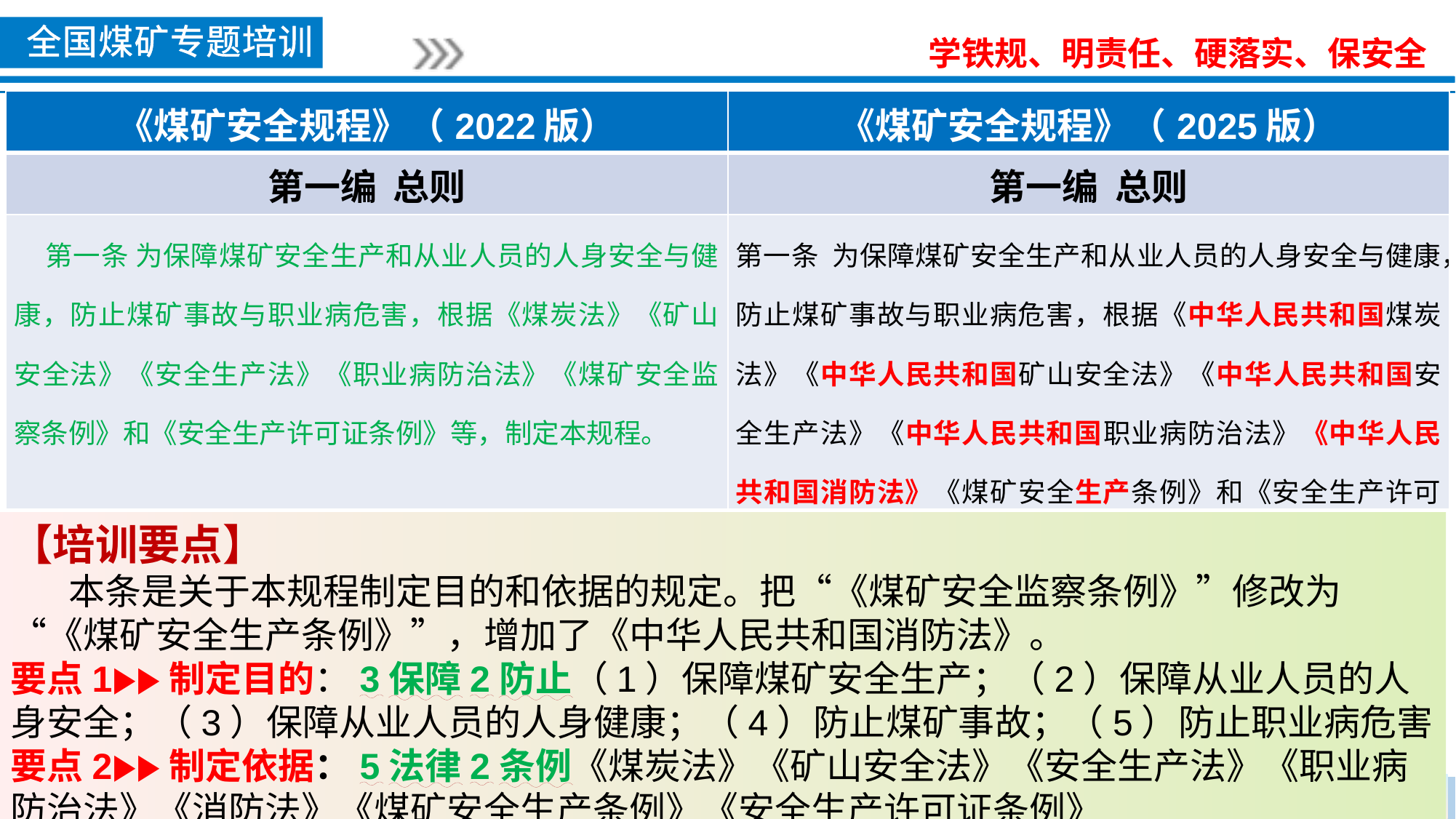

| 《煤矿安全规程》（2022版） | 《煤矿安全规程》（2025版） |
| --- | --- |
| 第一编 总则 | 第一编 总则 |
| 第一条 为保障煤矿安全生产和从业人员的人身安全与健康，防止煤矿事故与职业病危害，根据《煤炭法》《矿山安全法》《安全生产法》《职业病防治法》《煤矿安全监察条例》和《安全生产许可证条例》等，制定本规程。 | 第一条 为保障煤矿安全生产和从业人员的人身安全与健康，防止煤矿事故与职业病危害，根据《中华人民共和国煤炭法》《中华人民共和国矿山安全法》《中华人民共和国安全生产法》《中华人民共和国职业病防治法》《中华人民共和国消防法》《煤矿安全生产条例》和《安全生产许可证条例》等，制定本规程。 |
【培训要点】
      本条是关于本规程制定目的和依据的规定。把“《煤矿安全监察条例》”修改为“《煤矿安全生产条例》”，增加了《中华人民共和国消防法》。
要点1▶▶制定目的：3保障2防止（1）保障煤矿安全生产；（2）保障从业人员的人身安全；（3）保障从业人员的人身健康；（4）防止煤矿事故；（5）防止职业病危害
要点2▶▶制定依据：5法律2条例《煤炭法》《矿山安全法》《安全生产法》《职业病防治法》《消防法》《煤矿安全生产条例》《安全生产许可证条例》